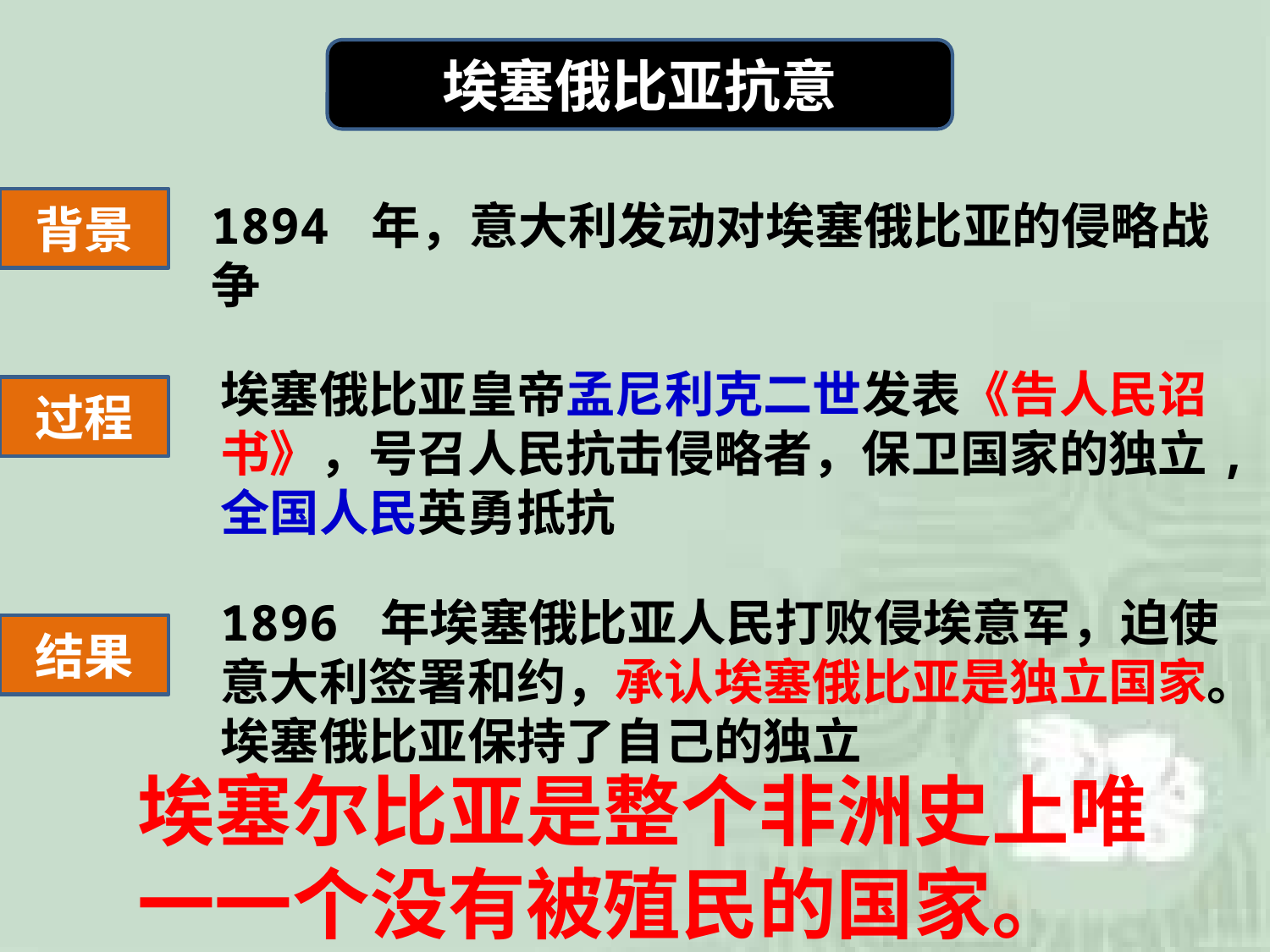

埃塞俄比亚抗意
背景
1894 年，意大利发动对埃塞俄比亚的侵略战争
埃塞俄比亚皇帝孟尼利克二世发表《告人民诏书》，号召人民抗击侵略者，保卫国家的独立,全国人民英勇抵抗
过程
1896 年埃塞俄比亚人民打败侵埃意军，迫使意大利签署和约，承认埃塞俄比亚是独立国家。埃塞俄比亚保持了自己的独立
结果
埃塞尔比亚是整个非洲史上唯一一个没有被殖民的国家。